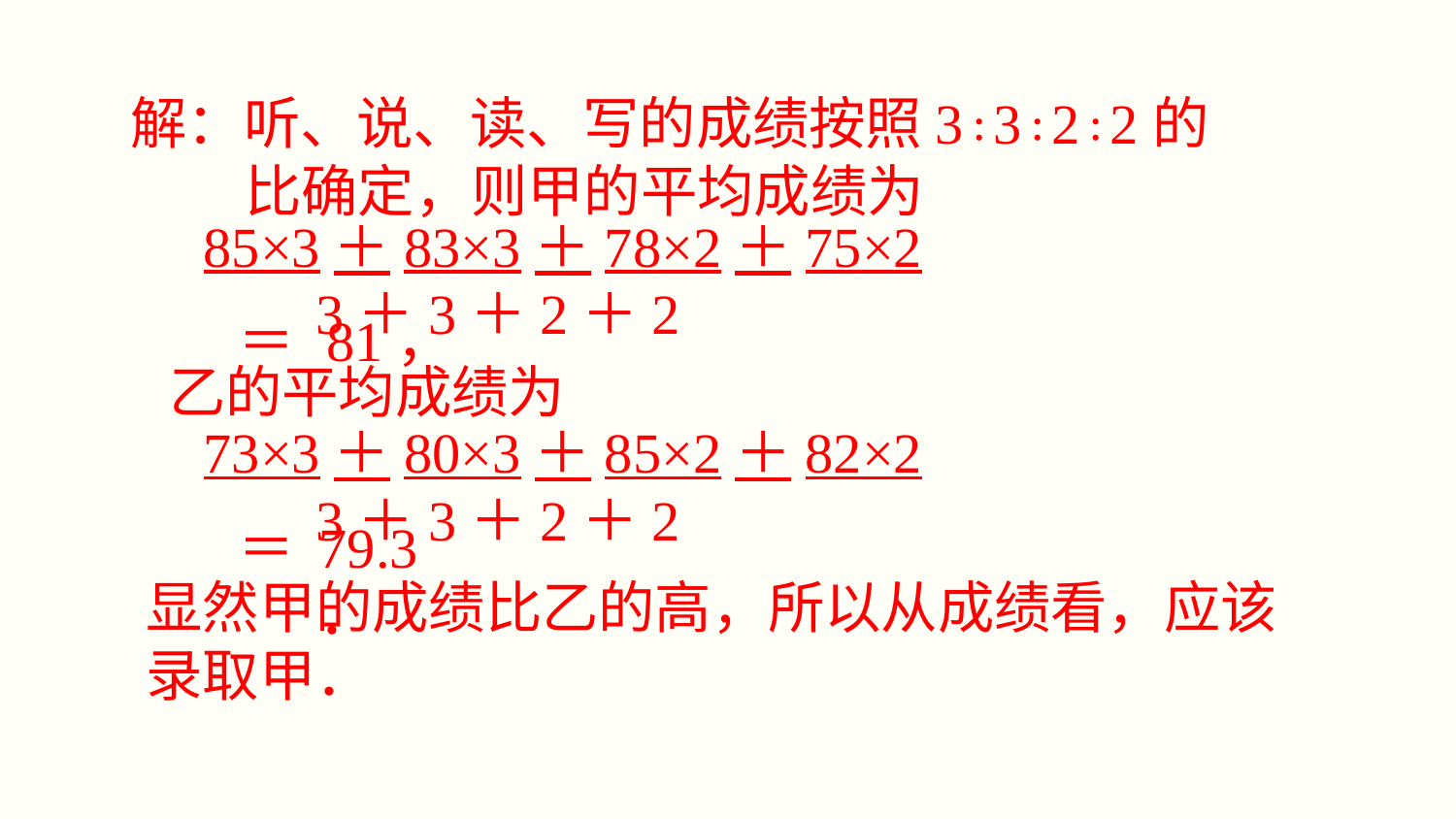

解：听、说、读、写的成绩按照3∶3∶2∶2的
        比确定，则甲的平均成绩为
85×3＋83×3＋78×2＋75×2
        3＋3＋2＋2

＝
 81，
乙的平均成绩为
73×3＋80×3＋85×2＋82×2
        3＋3＋2＋2

＝
79.3．
显然甲的成绩比乙的高，所以从成绩看，应该录取甲．